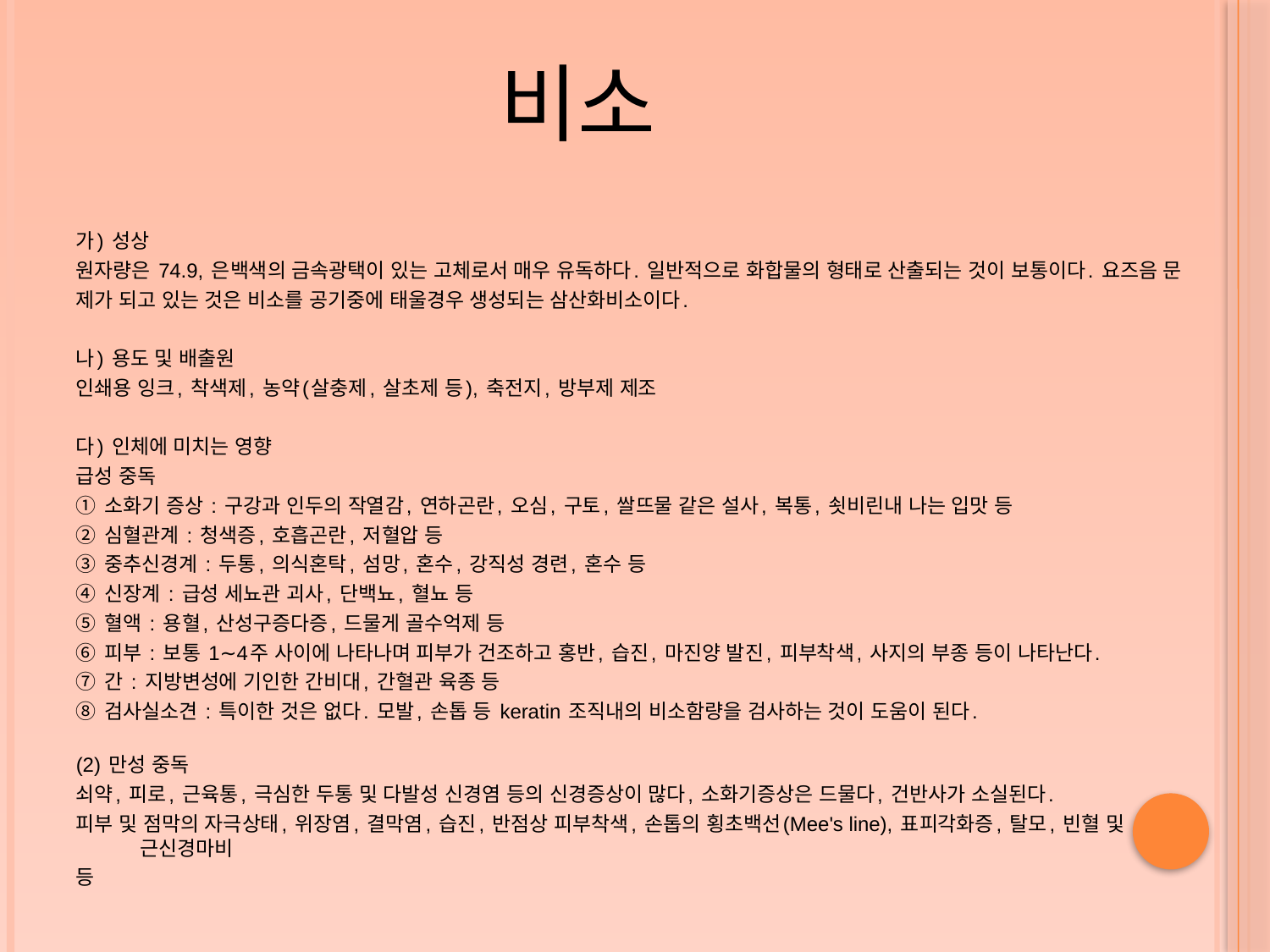

# 비소
가) 성상
원자량은 74.9, 은백색의 금속광택이 있는 고체로서 매우 유독하다. 일반적으로 화합물의 형태로 산출되는 것이 보통이다. 요즈음 문
제가 되고 있는 것은 비소를 공기중에 태울경우 생성되는 삼산화비소이다.

나) 용도 및 배출원
인쇄용 잉크, 착색제, 농약(살충제, 살초제 등), 축전지, 방부제 제조

다) 인체에 미치는 영향
급성 중독
① 소화기 증상 : 구강과 인두의 작열감, 연하곤란, 오심, 구토, 쌀뜨물 같은 설사, 복통, 쇳비린내 나는 입맛 등
② 심혈관계 : 청색증, 호흡곤란, 저혈압 등
③ 중추신경계 : 두통, 의식혼탁, 섬망, 혼수, 강직성 경련, 혼수 등
④ 신장계 : 급성 세뇨관 괴사, 단백뇨, 혈뇨 등
⑤ 혈액 : 용혈, 산성구증다증, 드물게 골수억제 등
⑥ 피부 : 보통 1∼4주 사이에 나타나며 피부가 건조하고 홍반, 습진, 마진양 발진, 피부착색, 사지의 부종 등이 나타난다.
⑦ 간 : 지방변성에 기인한 간비대, 간혈관 육종 등
⑧ 검사실소견 : 특이한 것은 없다. 모발, 손톱 등 keratin 조직내의 비소함량을 검사하는 것이 도움이 된다.
(2) 만성 중독
쇠약, 피로, 근육통, 극심한 두통 및 다발성 신경염 등의 신경증상이 많다, 소화기증상은 드물다, 건반사가 소실된다.
피부 및 점막의 자극상태, 위장염, 결막염, 습진, 반점상 피부착색, 손톱의 횡초백선(Mee's line), 표피각화증, 탈모, 빈혈 및 근신경마비
등